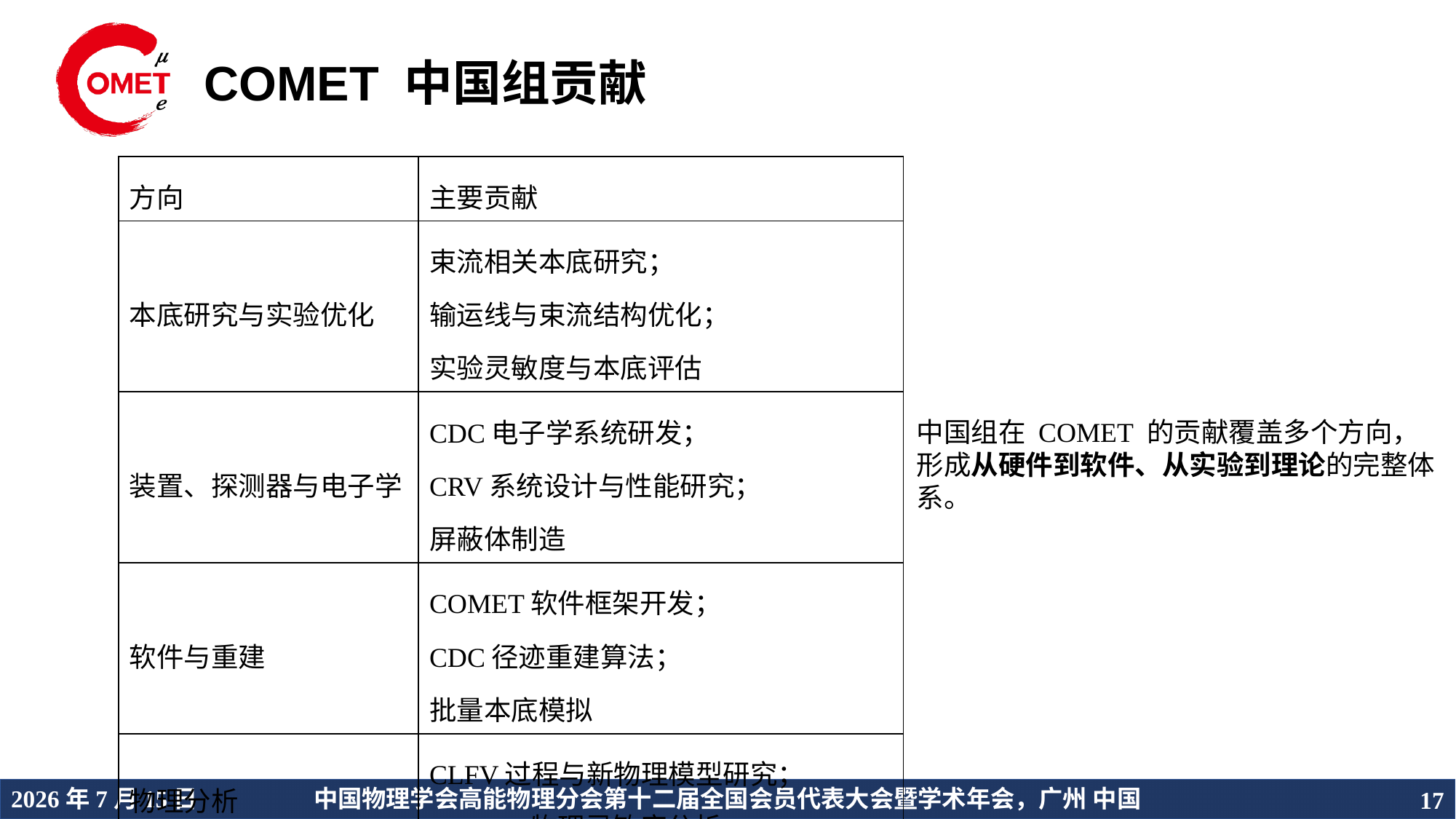

COMET 中国组贡献
| 方向 | 主要贡献 |
| --- | --- |
| 本底研究与实验优化 | 束流相关本底研究； 输运线与束流结构优化； 实验灵敏度与本底评估 |
| 装置、探测器与电子学 | CDC电子学系统研发； CRV系统设计与性能研究； 屏蔽体制造 |
| 软件与重建 | COMET软件框架开发； CDC径迹重建算法； 批量本底模拟 |
| 物理分析 | CLFV过程与新物理模型研究； COMET物理灵敏度分析 |
中国组在 COMET 的贡献覆盖多个方向，形成从硬件到软件、从实验到理论的完整体系。
2026年7月15日
17